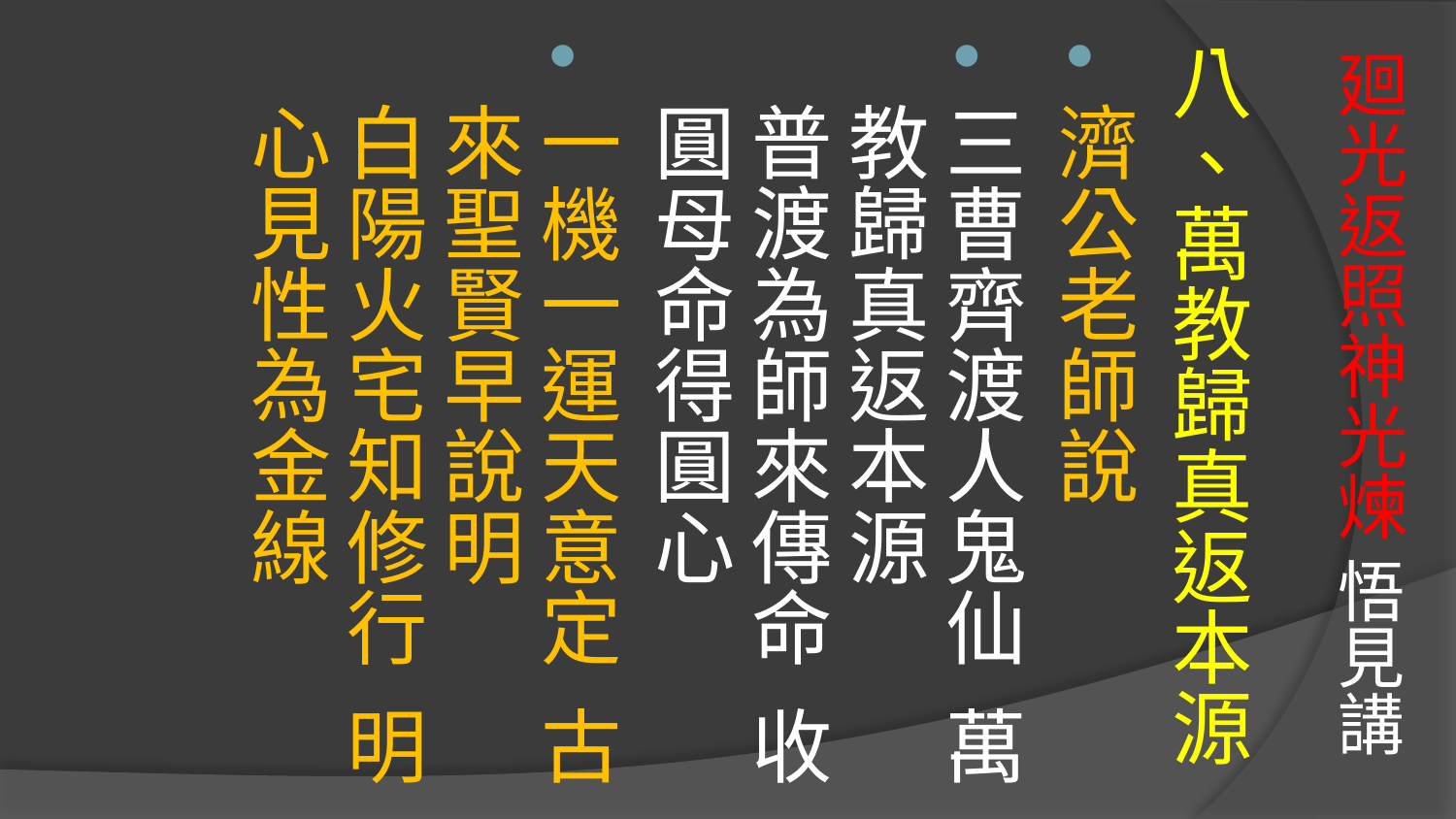

# 廻光返照神光煉 悟見講
八、萬教歸真返本源
濟公老師說
三曹齊渡人鬼仙  萬教歸真返本源
普渡為師來傳命  收圓母命得圓心
一機一運天意定  古來聖賢早說明
白陽火宅知修行  明心見性為金線